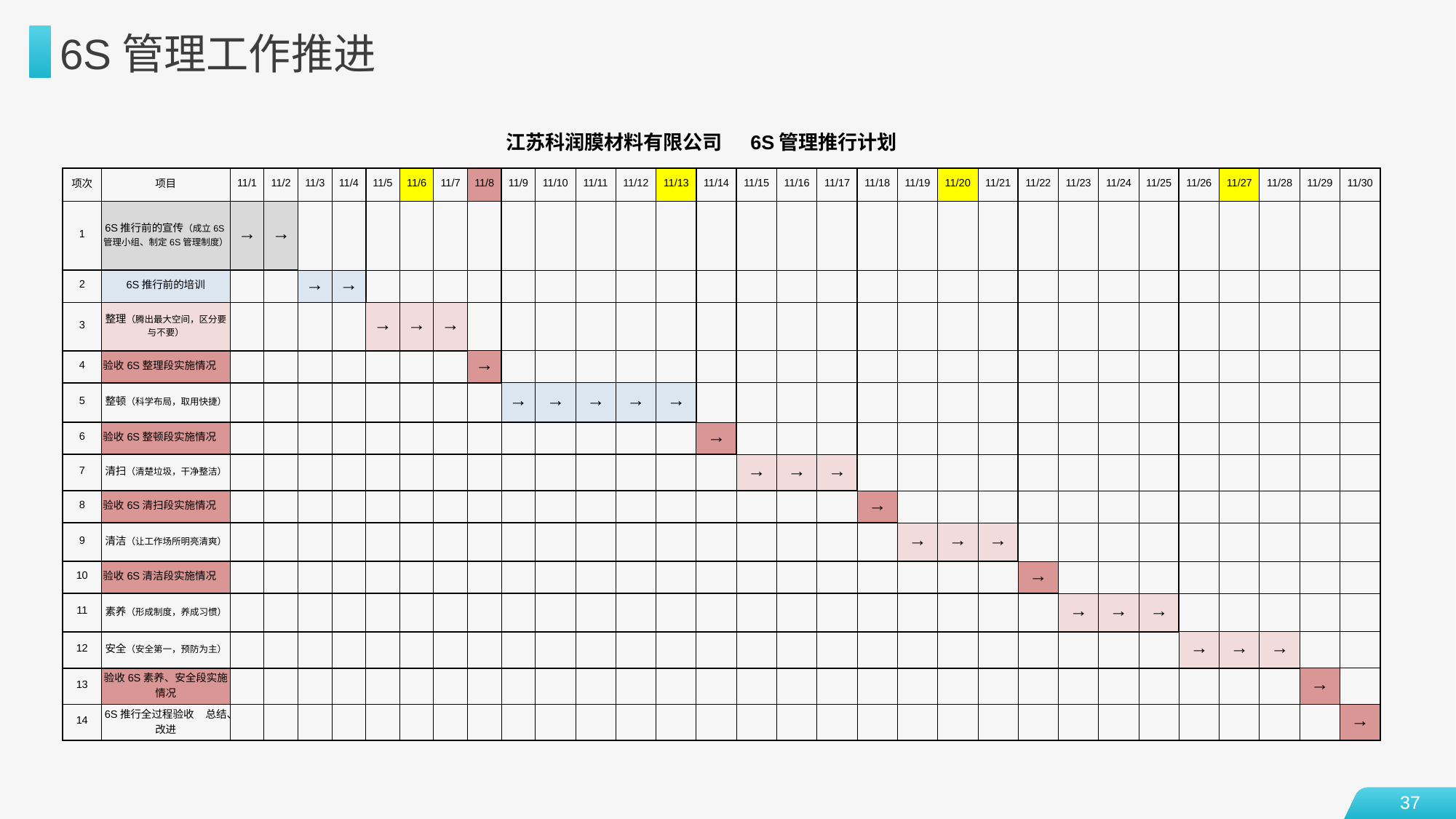

6S管理工作推进
| 江苏科润膜材料有限公司 6S管理推行计划 |  |  |  |  |  |  |  |  |  |  |  |  |  |  |  |  |  |  |  |  |  |  |  |  |  |  |  |  |  |  |  |
| --- | --- | --- | --- | --- | --- | --- | --- | --- | --- | --- | --- | --- | --- | --- | --- | --- | --- | --- | --- | --- | --- | --- | --- | --- | --- | --- | --- | --- | --- | --- | --- |
| 项次 | 项目 | 11/1 | 11/2 | 11/3 | 11/4 | 11/5 | 11/6 | 11/7 | 11/8 | 11/9 | 11/10 | 11/11 | 11/12 | 11/13 | 11/14 | 11/15 | 11/16 | 11/17 | 11/18 | 11/19 | 11/20 | 11/21 | 11/22 | 11/23 | 11/24 | 11/25 | 11/26 | 11/27 | 11/28 | 11/29 | 11/30 |
| 1 | 6S推行前的宣传（成立6S管理小组、制定6S管理制度） | → | → |  |  |  |  |  |  |  |  |  |  |  |  |  |  |  |  |  |  |  |  |  |  |  |  |  |  |  |  |
| 2 | 6S推行前的培训 |  |  | → | → |  |  |  |  |  |  |  |  |  |  |  |  |  |  |  |  |  |  |  |  |  |  |  |  |  |  |
| 3 | 整理（腾出最大空间，区分要与不要） |  |  |  |  | → | → | → |  |  |  |  |  |  |  |  |  |  |  |  |  |  |  |  |  |  |  |  |  |  |  |
| 4 | 验收6S整理段实施情况 |  |  |  |  |  |  |  | → |  |  |  |  |  |  |  |  |  |  |  |  |  |  |  |  |  |  |  |  |  |  |
| 5 | 整顿（科学布局，取用快捷） |  |  |  |  |  |  |  |  | → | → | → | → | → |  |  |  |  |  |  |  |  |  |  |  |  |  |  |  |  |  |
| 6 | 验收6S整顿段实施情况 |  |  |  |  |  |  |  |  |  |  |  |  |  | → |  |  |  |  |  |  |  |  |  |  |  |  |  |  |  |  |
| 7 | 清扫（清楚垃圾，干净整洁） |  |  |  |  |  |  |  |  |  |  |  |  |  |  | → | → | → |  |  |  |  |  |  |  |  |  |  |  |  |  |
| 8 | 验收6S清扫段实施情况 |  |  |  |  |  |  |  |  |  |  |  |  |  |  |  |  |  | → |  |  |  |  |  |  |  |  |  |  |  |  |
| 9 | 清洁（让工作场所明亮清爽） |  |  |  |  |  |  |  |  |  |  |  |  |  |  |  |  |  |  | → | → | → |  |  |  |  |  |  |  |  |  |
| 10 | 验收6S清洁段实施情况 |  |  |  |  |  |  |  |  |  |  |  |  |  |  |  |  |  |  |  |  |  | → |  |  |  |  |  |  |  |  |
| 11 | 素养（形成制度，养成习惯） |  |  |  |  |  |  |  |  |  |  |  |  |  |  |  |  |  |  |  |  |  |  | → | → | → |  |  |  |  |  |
| 12 | 安全（安全第一，预防为主） |  |  |  |  |  |  |  |  |  |  |  |  |  |  |  |  |  |  |  |  |  |  |  |  |  | → | → | → |  |  |
| 13 | 验收6S素养、安全段实施情况 |  |  |  |  |  |  |  |  |  |  |  |  |  |  |  |  |  |  |  |  |  |  |  |  |  |  |  |  | → |  |
| 14 | 6S推行全过程验收 总结、改进 |  |  |  |  |  |  |  |  |  |  |  |  |  |  |  |  |  |  |  |  |  |  |  |  |  |  |  |  |  | → |